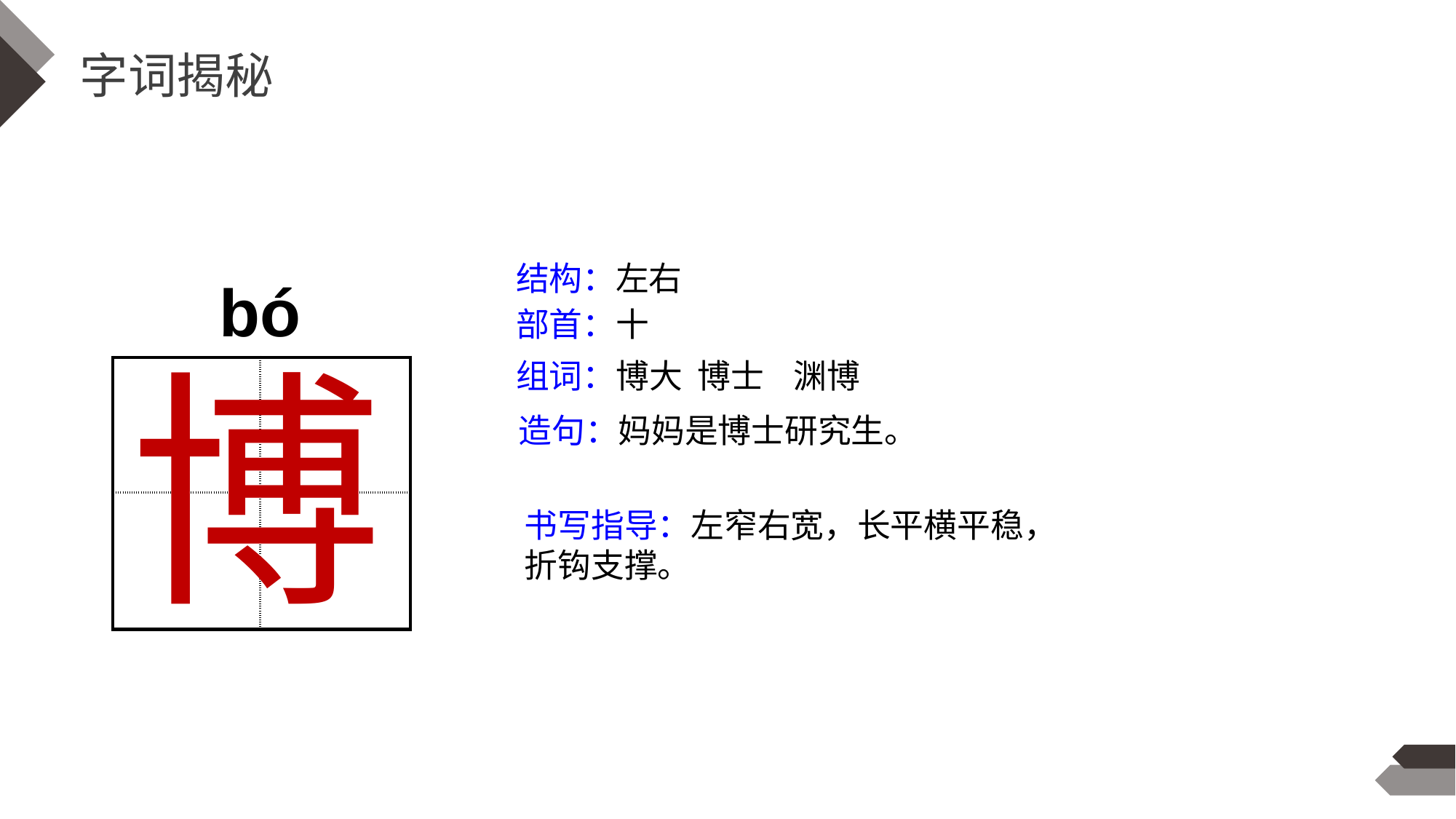

字词揭秘
结构：左右
bó
部首：十
博
组词：博大  博士    渊博
|  |  |
| --- | --- |
|  |  |
造句：妈妈是博士研究生。

书写指导：左窄右宽，长平横平稳，折钩支撑。